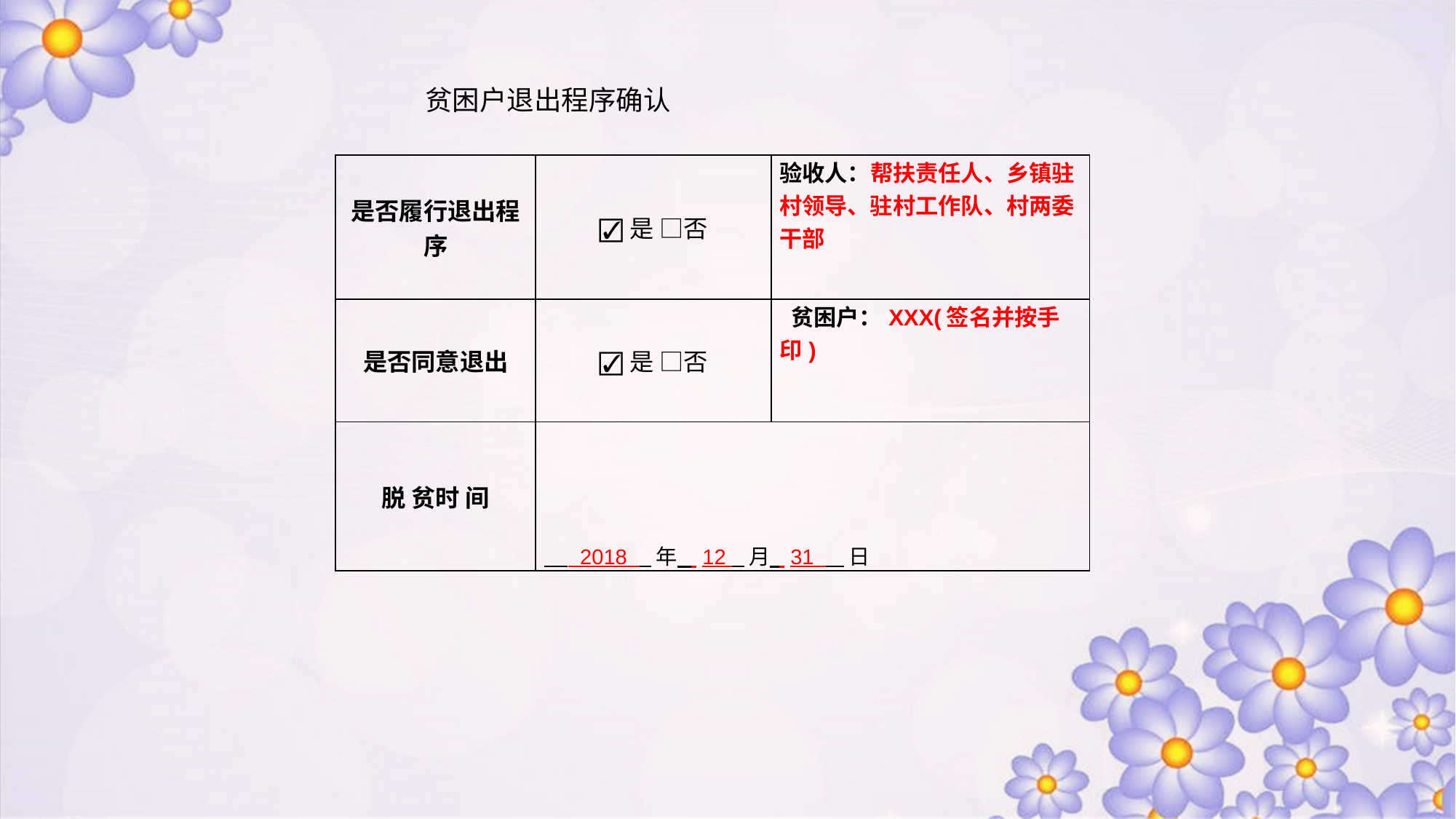

贫困户退出程序确认
| 是否履行退出程序 | ☑是 □否 | 验收人：帮扶责任人、乡镇驻村领导、驻村工作队、村两委干部 |
| --- | --- | --- |
| 是否同意退出 | ☑是 □否 | 贫困户：XXX(签名并按手印) |
| 脱 贫时 间 | 2018 年 12 月 31 日 |  |